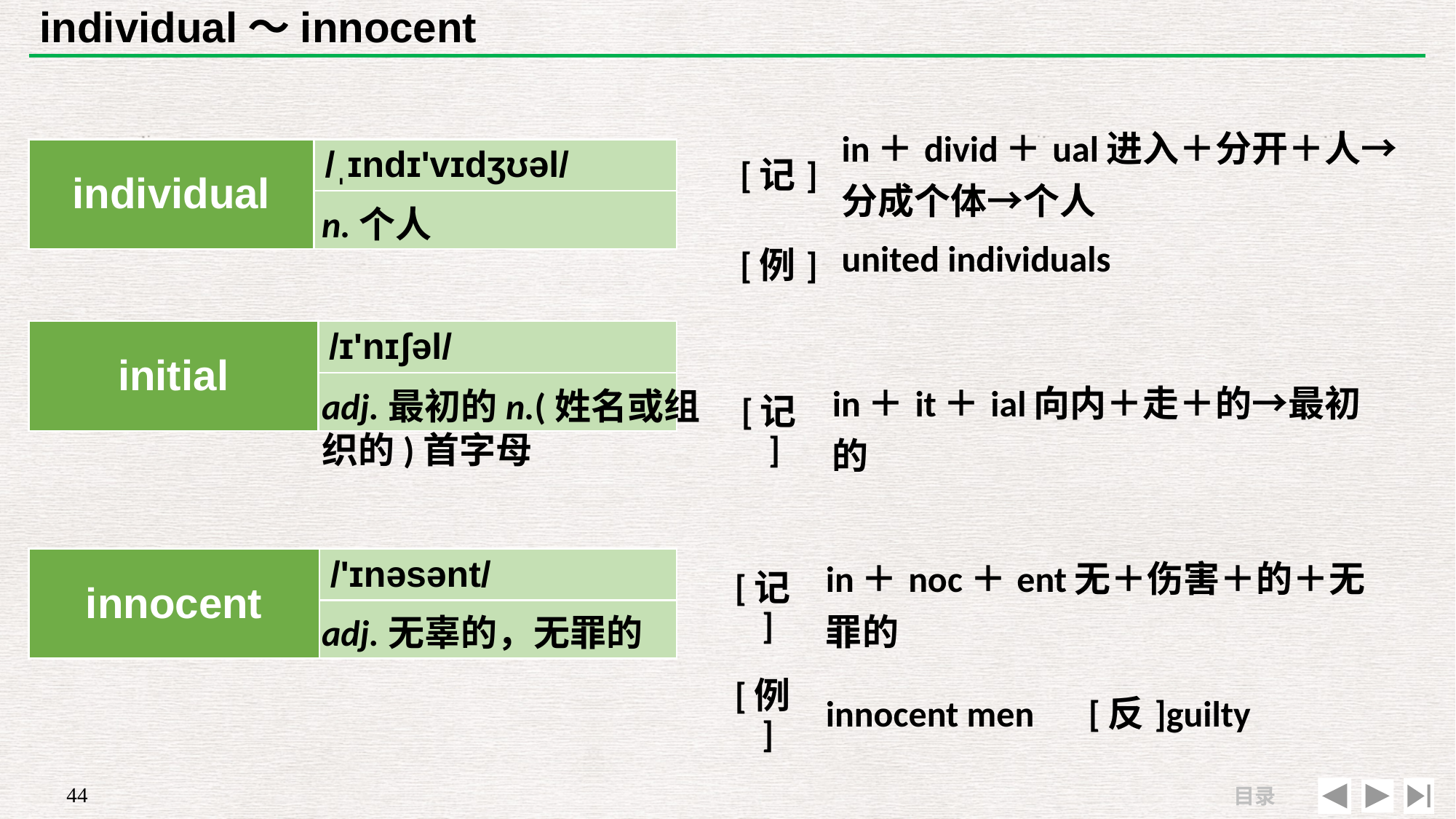

# individual～innocent

| [记] | in＋divid＋ual进入＋分开＋人→分成个体→个人 |
| --- | --- |
| [例] | united individuals |
| individual | /ˌɪndɪ'vɪdʒʊəl/ |
| --- | --- |
|  |  |
n.个人
| initial | /ɪ'nɪʃəl/ |
| --- | --- |
|  |  |
| [记] | in＋it＋ial向内＋走＋的→最初的 |
| --- | --- |
|  |  |
adj.最初的n.(姓名或组织的)首字母
| [记] | in＋noc＋ent无＋伤害＋的＋无罪的 |
| --- | --- |
| [例] | innocent men　[反]guilty |
| innocent | /'ɪnəsənt/ |
| --- | --- |
|  |  |
adj.无辜的，无罪的